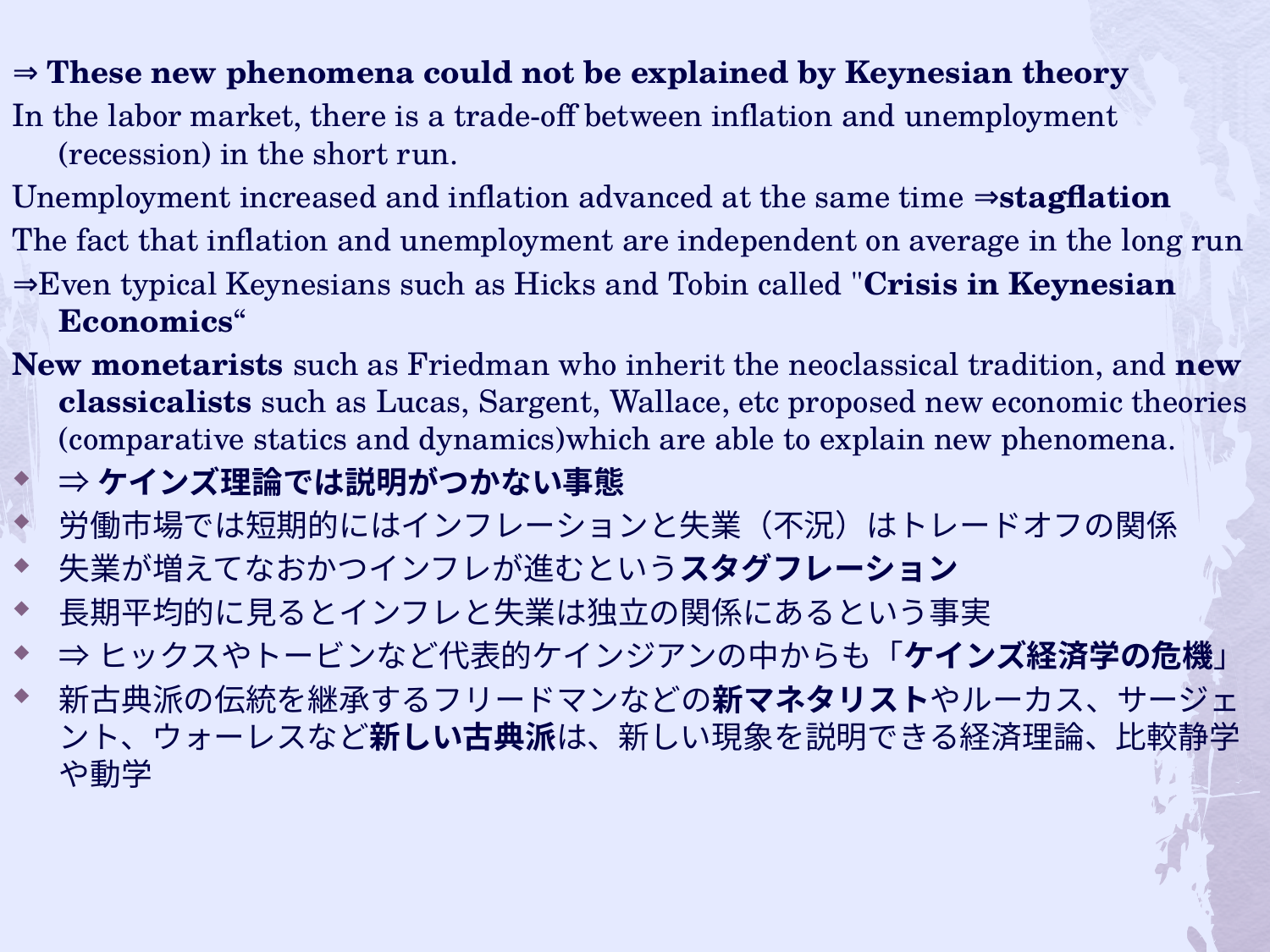

⇒ These new phenomena could not be explained by Keynesian theory
In the labor market, there is a trade-off between inflation and unemployment (recession) in the short run.
Unemployment increased and inflation advanced at the same time ⇒stagflation
The fact that inflation and unemployment are independent on average in the long run
⇒Even typical Keynesians such as Hicks and Tobin called "Crisis in Keynesian Economics“
New monetarists such as Friedman who inherit the neoclassical tradition, and new classicalists such as Lucas, Sargent, Wallace, etc proposed new economic theories (comparative statics and dynamics)which are able to explain new phenomena.
⇒ケインズ理論では説明がつかない事態
労働市場では短期的にはインフレーションと失業（不況）はトレードオフの関係
失業が増えてなおかつインフレが進むというスタグフレーション
長期平均的に見るとインフレと失業は独立の関係にあるという事実
⇒ヒックスやトービンなど代表的ケインジアンの中からも「ケインズ経済学の危機」
新古典派の伝統を継承するフリードマンなどの新マネタリストやルーカス、サージェント、ウォーレスなど新しい古典派は、新しい現象を説明できる経済理論、比較静学や動学

#